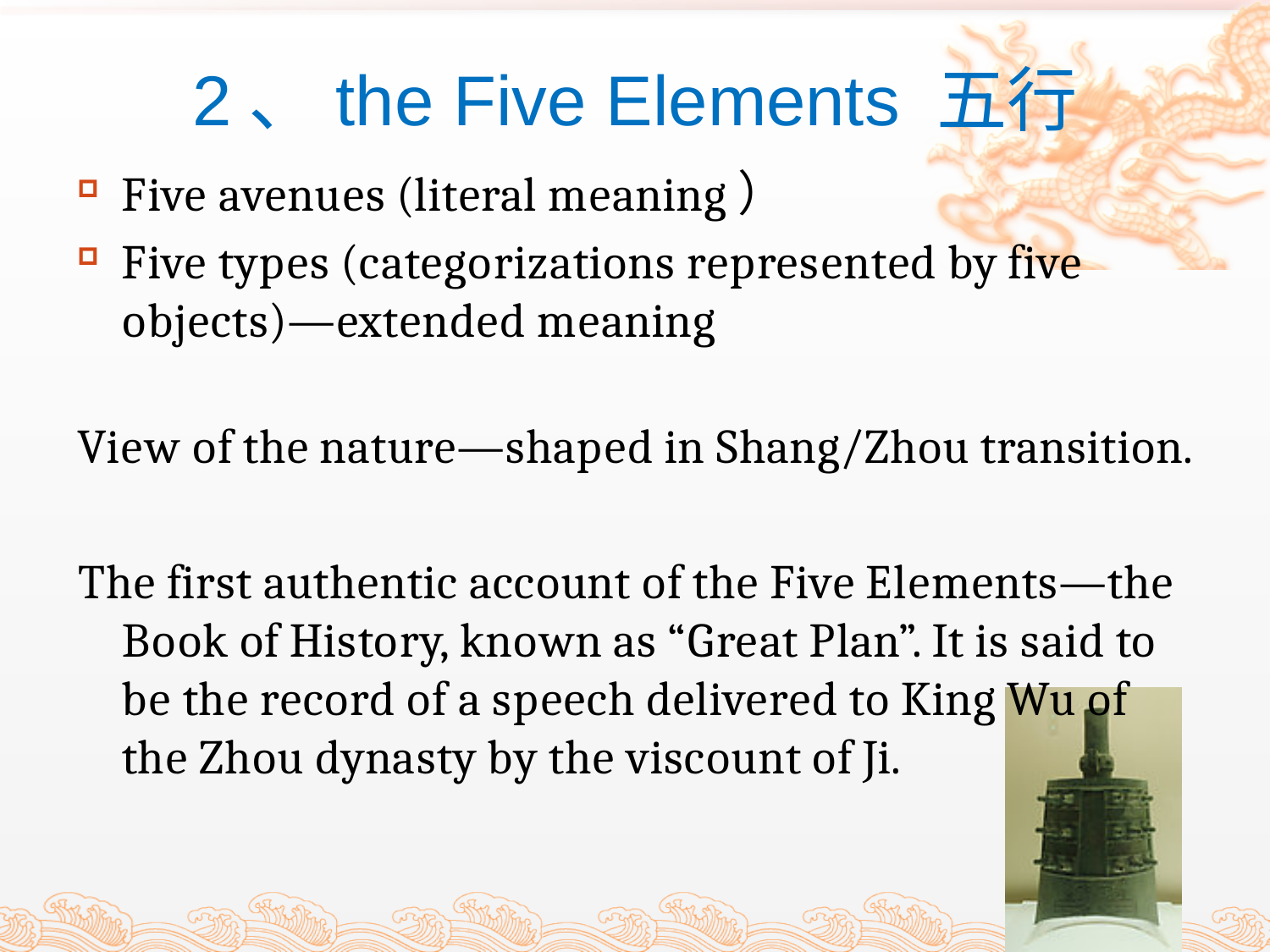

# 2、the Five Elements 五行
Five avenues (literal meaning）
Five types (categorizations represented by five objects)—extended meaning
View of the nature—shaped in Shang/Zhou transition.

The first authentic account of the Five Elements—the Book of History, known as “Great Plan”. It is said to be the record of a speech delivered to King Wu of the Zhou dynasty by the viscount of Ji.